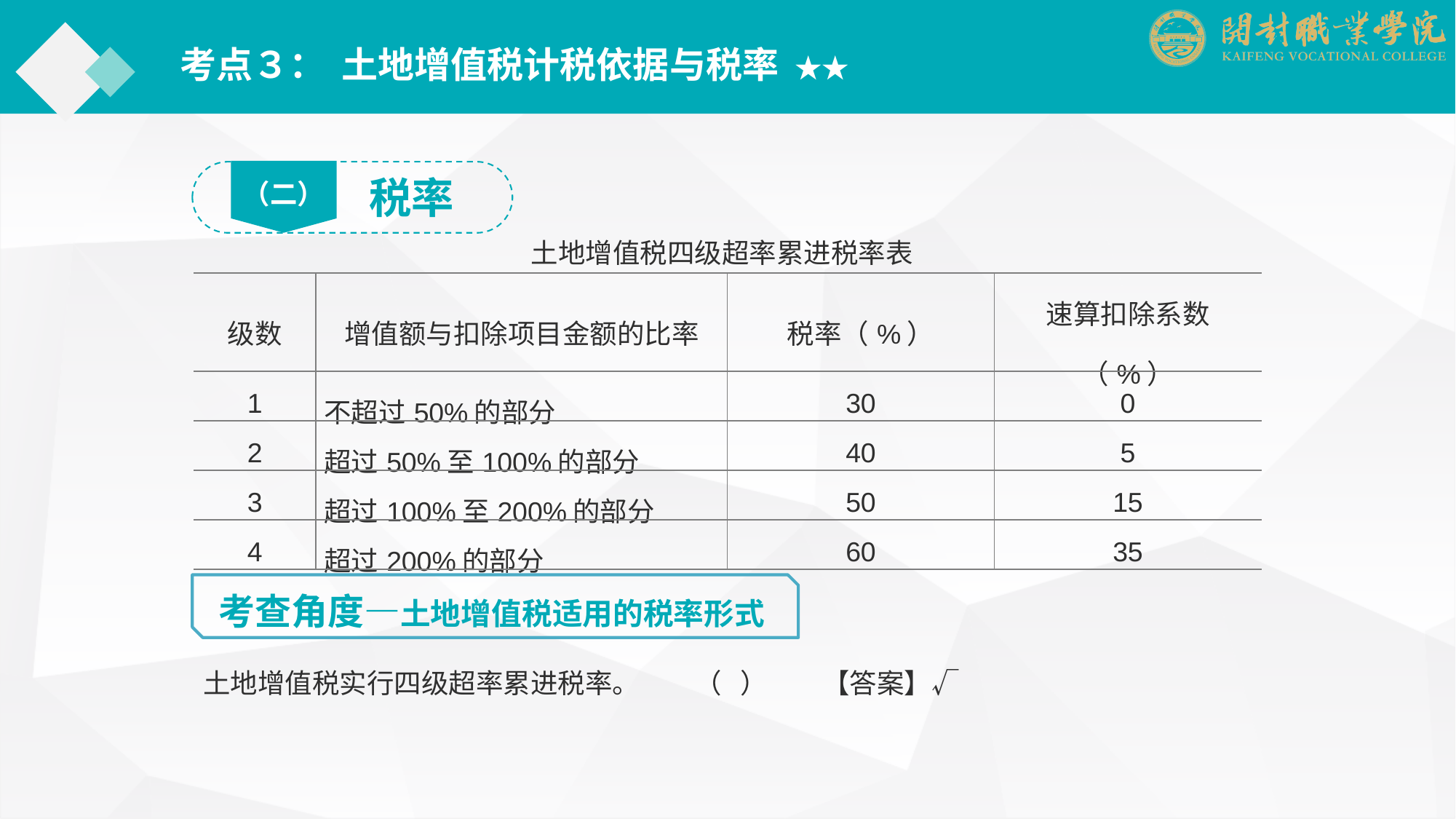

考点３：  土地增值税计税依据与税率  ★★
（二）

税率
土地增值税四级超率累进税率表
| 级数 | 增值额与扣除项目金额的比率 | 税率（%） | 速算扣除系数（%） |
| --- | --- | --- | --- |
| 1 | 不超过50%的部分 | 30 | 0 |
| 2 | 超过50%至100%的部分 | 40 | 5 |
| 3 | 超过100%至200%的部分 | 50 | 15 |
| 4 | 超过200%的部分 | 60 | 35 |
考查角度—土地增值税适用的税率形式

土地增值税实行四级超率累进税率。　　（   ）
【答案】√